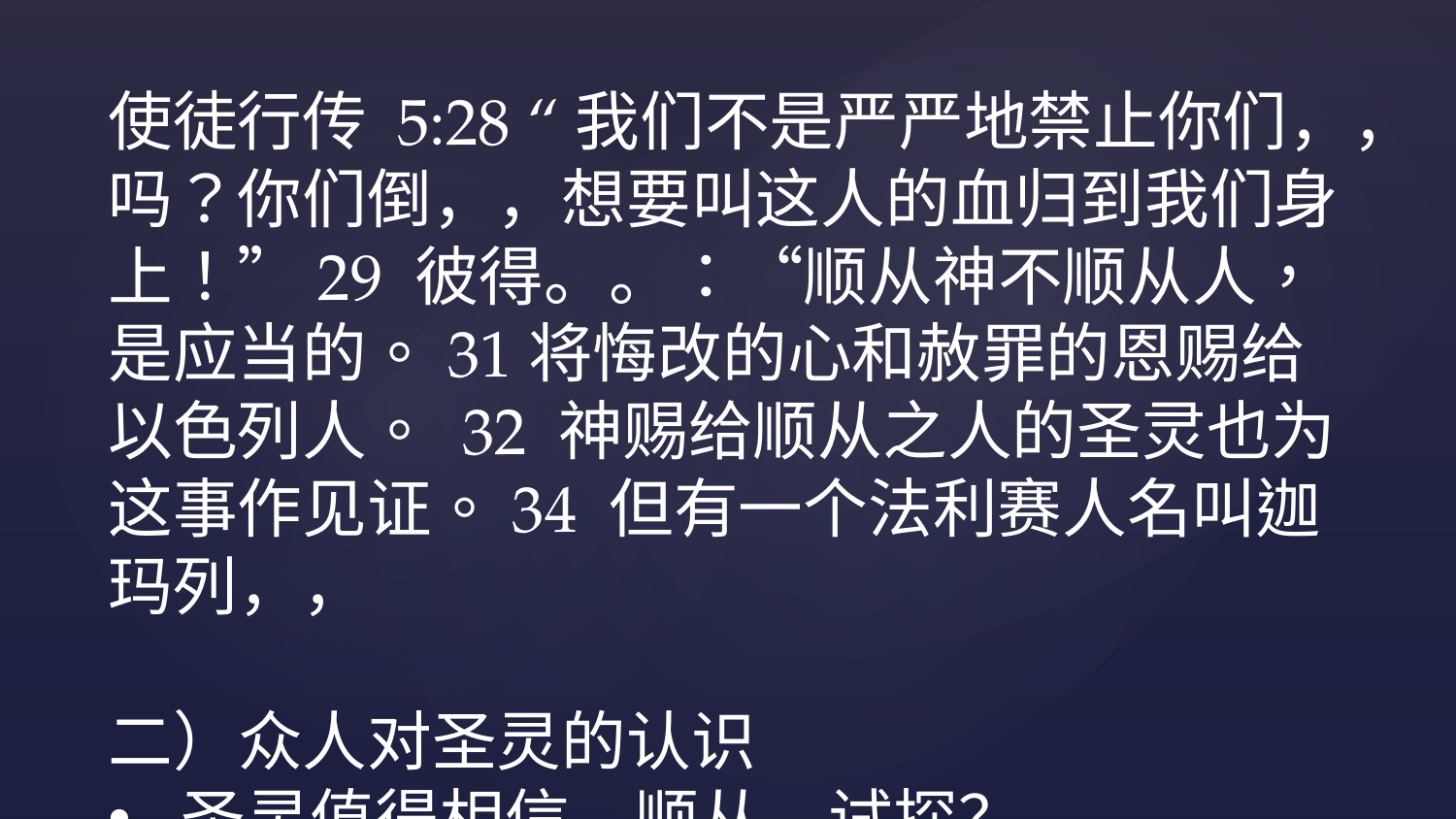

使徒行传 5:28 “我们不是严严地禁止你们，，吗？你们倒，，想要叫这人的血归到我们身上！”29 彼得。。：“顺从神不顺从人，是应当的。31将悔改的心和赦罪的恩赐给以色列人。 32 神赐给顺从之人的圣灵也为这事作见证。34 但有一个法利赛人名叫迦玛列，，

二）众人对圣灵的认识
圣灵值得相信，顺从，试探？